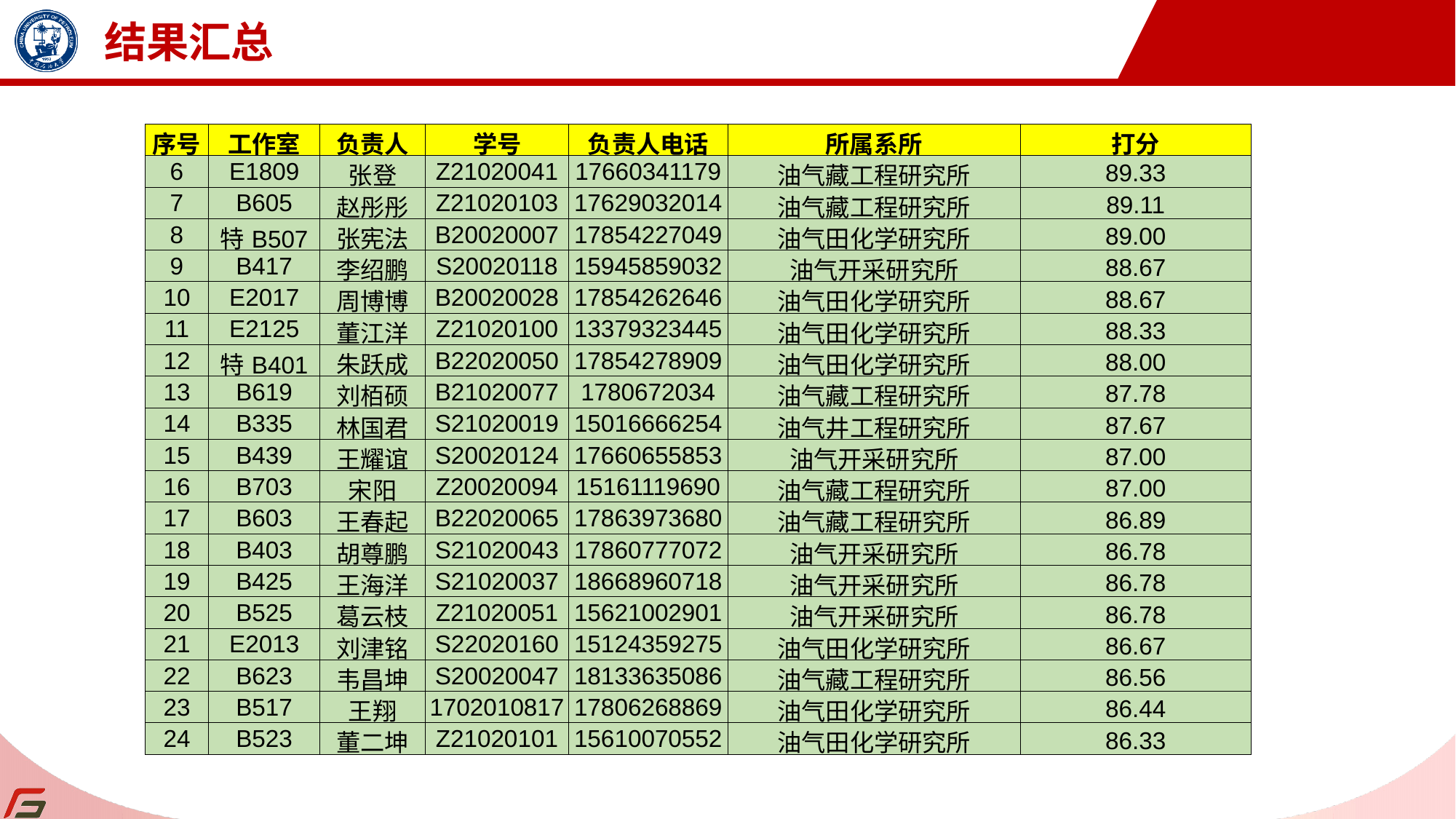

结果汇总
| 序号 | 工作室 | 负责人 | 学号 | 负责人电话 | 所属系所 | 打分 |
| --- | --- | --- | --- | --- | --- | --- |
| 6 | E1809 | 张登 | Z21020041 | 17660341179 | 油气藏工程研究所 | 89.33 |
| 7 | B605 | 赵彤彤 | Z21020103 | 17629032014 | 油气藏工程研究所 | 89.11 |
| 8 | 特B507 | 张宪法 | B20020007 | 17854227049 | 油气田化学研究所 | 89.00 |
| 9 | B417 | 李绍鹏 | S20020118 | 15945859032 | 油气开采研究所 | 88.67 |
| 10 | E2017 | 周博博 | B20020028 | 17854262646 | 油气田化学研究所 | 88.67 |
| 11 | E2125 | 董江洋 | Z21020100 | 13379323445 | 油气田化学研究所 | 88.33 |
| 12 | 特B401 | 朱跃成 | B22020050 | 17854278909 | 油气田化学研究所 | 88.00 |
| 13 | B619 | 刘栢硕 | B21020077 | 1780672034 | 油气藏工程研究所 | 87.78 |
| 14 | B335 | 林国君 | S21020019 | 15016666254 | 油气井工程研究所 | 87.67 |
| 15 | B439 | 王耀谊 | S20020124 | 17660655853 | 油气开采研究所 | 87.00 |
| 16 | B703 | 宋阳 | Z20020094 | 15161119690 | 油气藏工程研究所 | 87.00 |
| 17 | B603 | 王春起 | B22020065 | 17863973680 | 油气藏工程研究所 | 86.89 |
| 18 | B403 | 胡尊鹏 | S21020043 | 17860777072 | 油气开采研究所 | 86.78 |
| 19 | B425 | 王海洋 | S21020037 | 18668960718 | 油气开采研究所 | 86.78 |
| 20 | B525 | 葛云枝 | Z21020051 | 15621002901 | 油气开采研究所 | 86.78 |
| 21 | E2013 | 刘津铭 | S22020160 | 15124359275 | 油气田化学研究所 | 86.67 |
| 22 | B623 | 韦昌坤 | S20020047 | 18133635086 | 油气藏工程研究所 | 86.56 |
| 23 | B517 | 王翔 | 1702010817 | 17806268869 | 油气田化学研究所 | 86.44 |
| 24 | B523 | 董二坤 | Z21020101 | 15610070552 | 油气田化学研究所 | 86.33 |